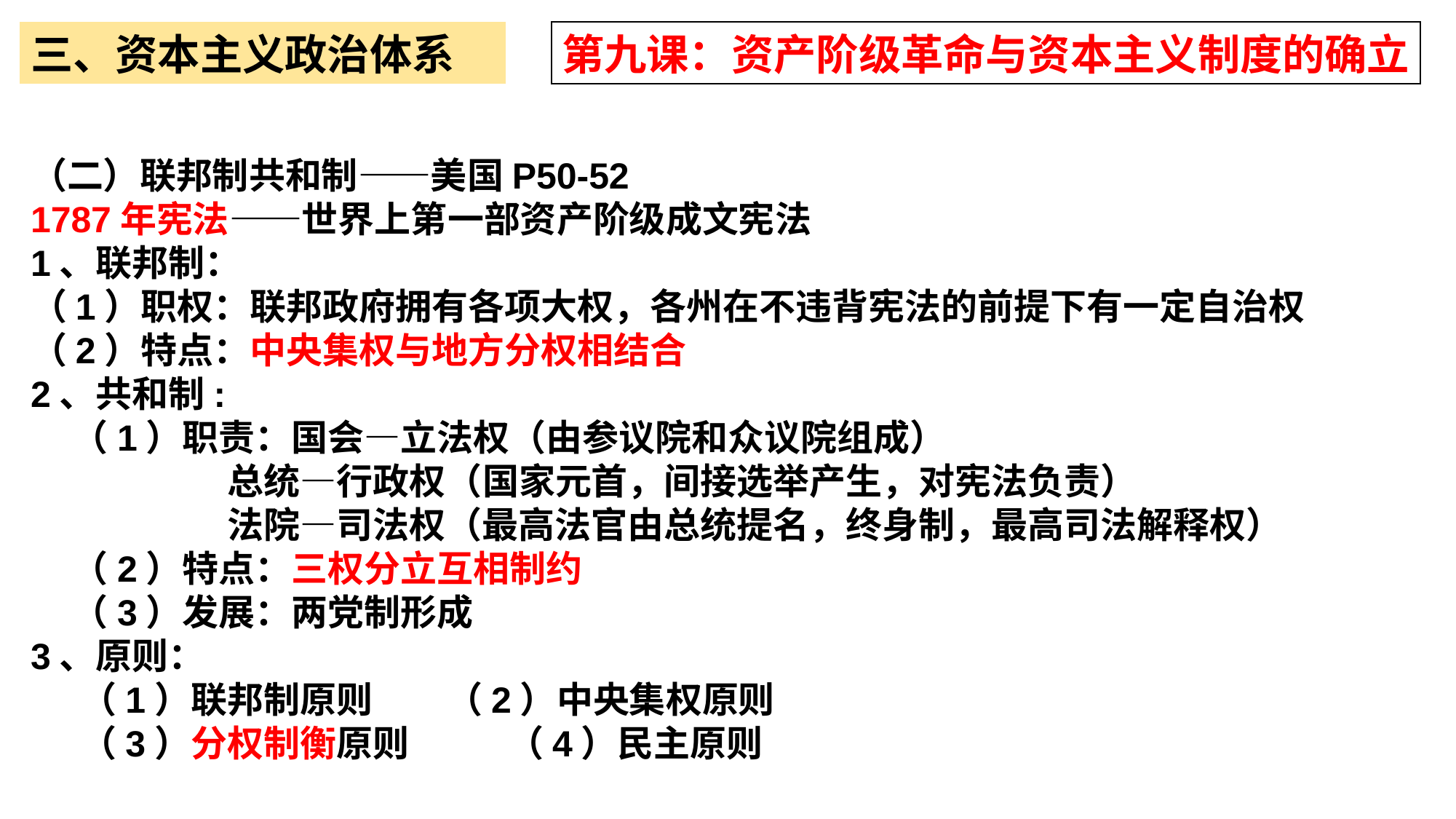

三、资本主义政治体系
第九课：资产阶级革命与资本主义制度的确立
（二）联邦制共和制——美国P50-52
1787年宪法——世界上第一部资产阶级成文宪法
1、联邦制：
（1）职权：联邦政府拥有各项大权，各州在不违背宪法的前提下有一定自治权
（2）特点：中央集权与地方分权相结合
2、共和制:
    （1）职责：国会—立法权（由参议院和众议院组成）
                       总统—行政权（国家元首，间接选举产生，对宪法负责）
                       法院—司法权（最高法官由总统提名，终身制，最高司法解释权）
    （2）特点：三权分立互相制约
    （3）发展：两党制形成
3、原则：
     （1）联邦制原则         （2）中央集权原则
     （3）分权制衡原则            （4）民主原则